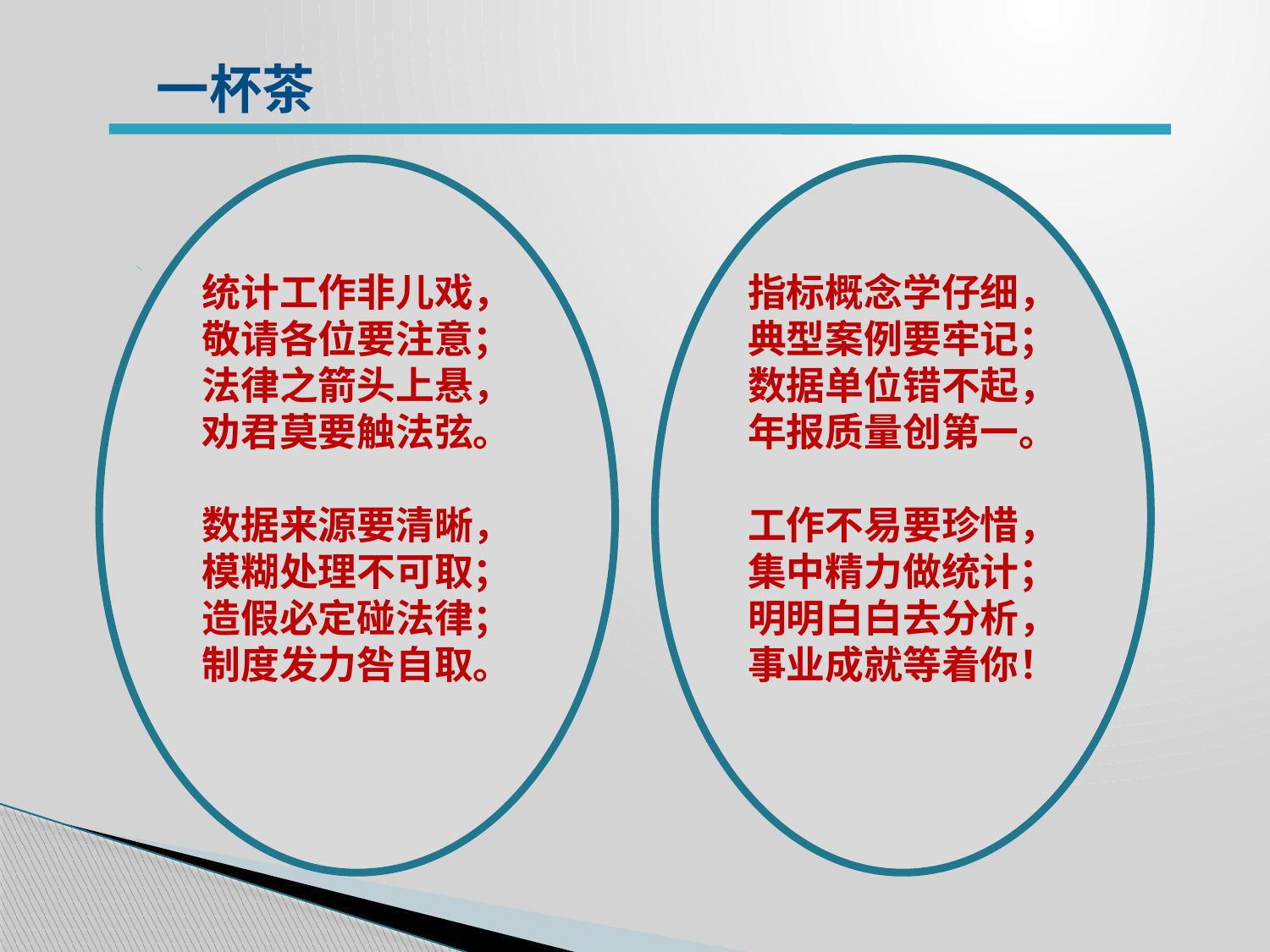

一杯茶

统计工作非儿戏，
敬请各位要注意；
法律之箭头上悬，
劝君莫要触法弦。

数据来源要清晰，
模糊处理不可取；
造假必定碰法律；
制度发力咎自取。

指标概念学仔细，
典型案例要牢记；
数据单位错不起，
年报质量创第一。

工作不易要珍惜，
集中精力做统计；
明明白白去分析，
事业成就等着你！